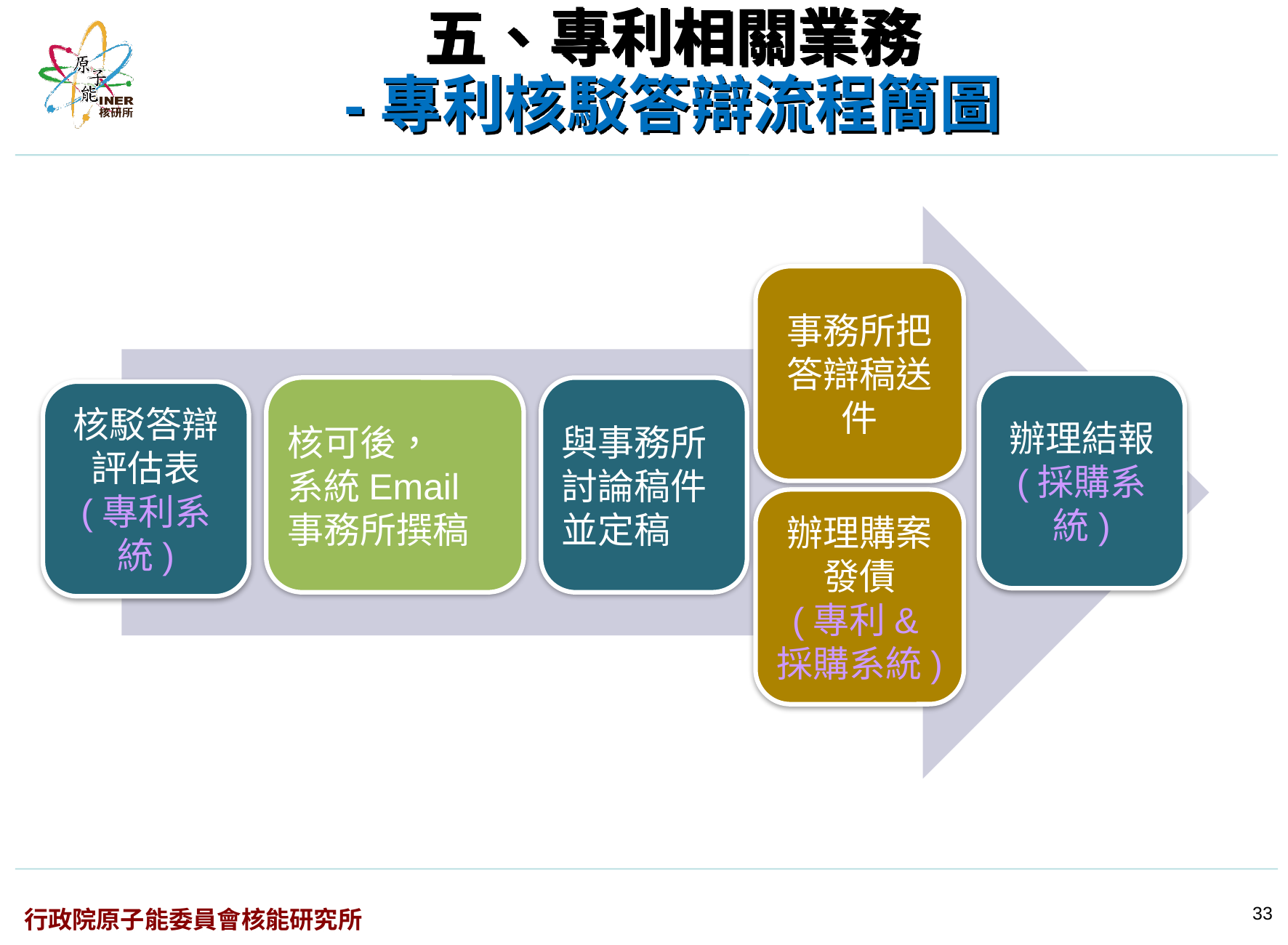

# 五、專利相關業務 -專利核駁答辯流程簡圖

事務所把答辯稿送件
辦理結報
(採購系統)
核可後，
系統Email
事務所撰稿
與事務所討論稿件並定稿
核駁答辯評估表
(專利系統)
辦理購案發債
(專利&採購系統)